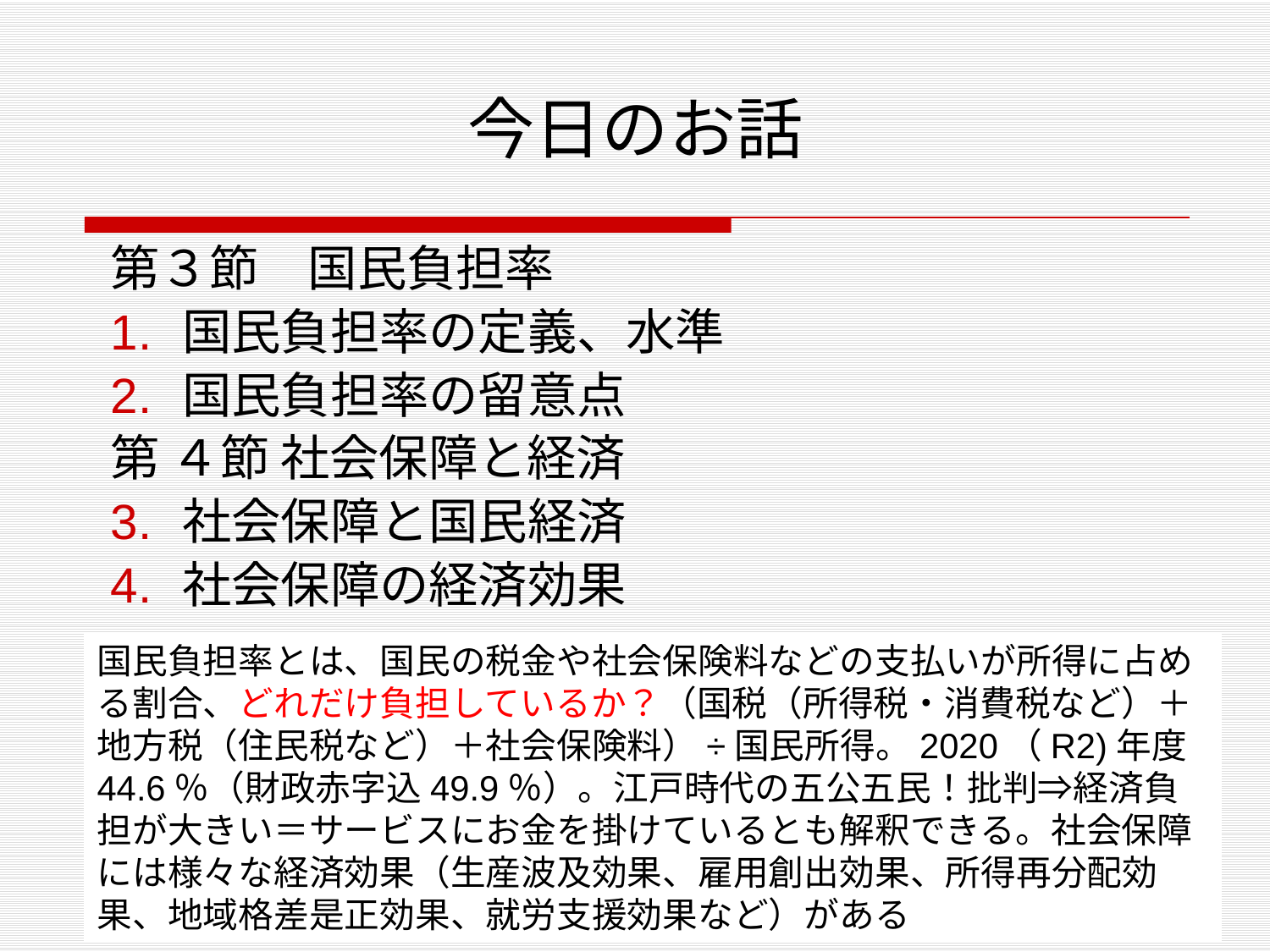

# 今日のお話
第３節　国民負担率
国民負担率の定義、水準
国民負担率の留意点
第 ４節 社会保障と経済
社会保障と国民経済
社会保障の経済効果

国民負担率とは、国民の税金や社会保険料などの支払いが所得に占める割合、どれだけ負担しているか？（国税（所得税・消費税など）＋地方税（住民税など）＋社会保険料）÷国民所得。2020（R2)年度44.6％（財政赤字込49.9％）。江戸時代の五公五民！批判⇒経済負担が大きい＝サービスにお金を掛けているとも解釈できる。社会保障には様々な経済効果（生産波及効果、雇用創出効果、所得再分配効果、地域格差是正効果、就労支援効果など）がある
2